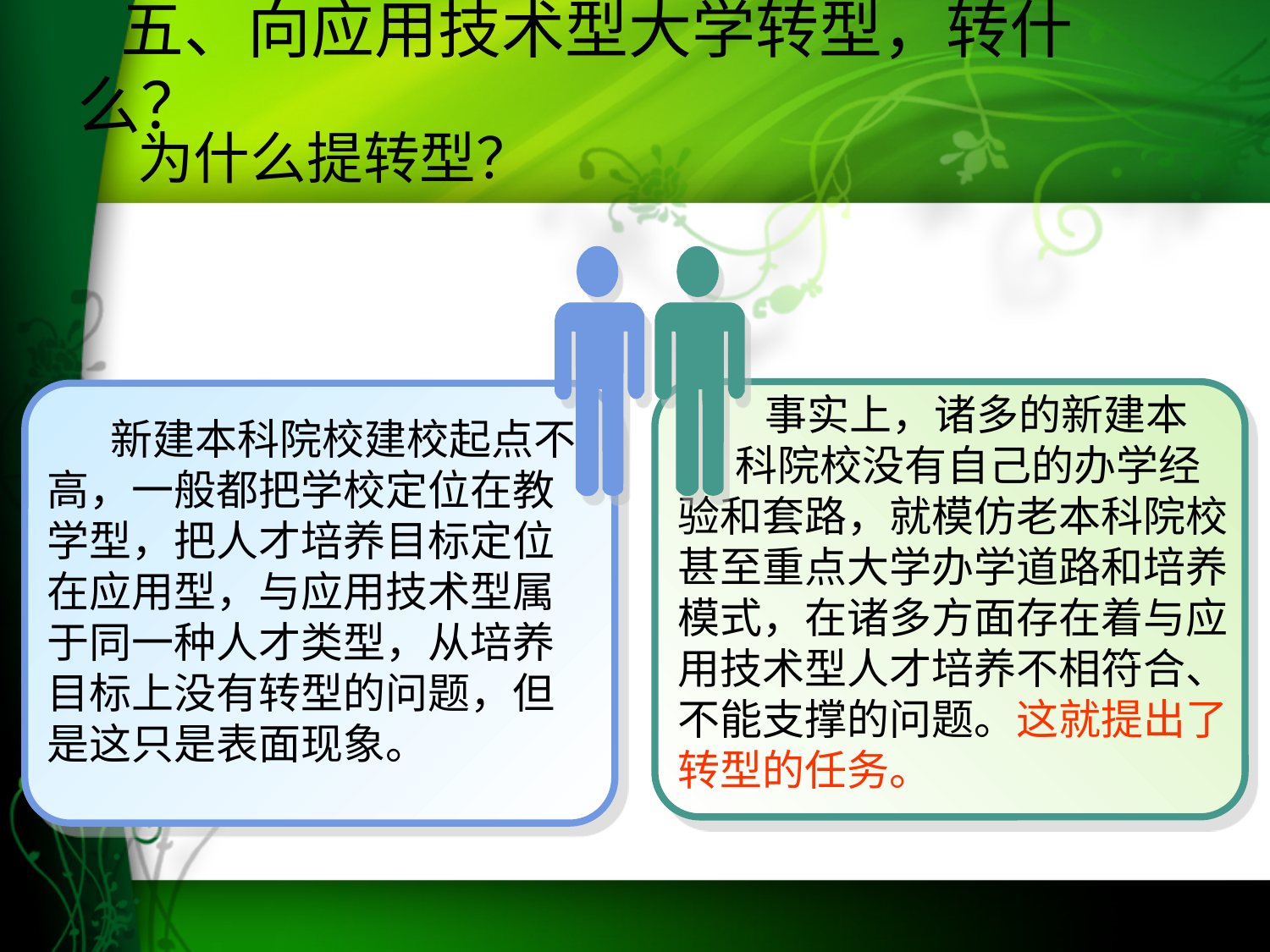

五、向应用技术型大学转型，转什么？
为什么提转型？

         事实上，诸多的新建本
     科院校没有自己的办学经验和套路，就模仿老本科院校甚至重点大学办学道路和培养模式，在诸多方面存在着与应用技术型人才培养不相符合、不能支撑的问题。这就提出了转型的任务。

      新建本科院校建校起点不高，一般都把学校定位在教学型，把人才培养目标定位在应用型，与应用技术型属于同一种人才类型，从培养目标上没有转型的问题，但是这只是表面现象。